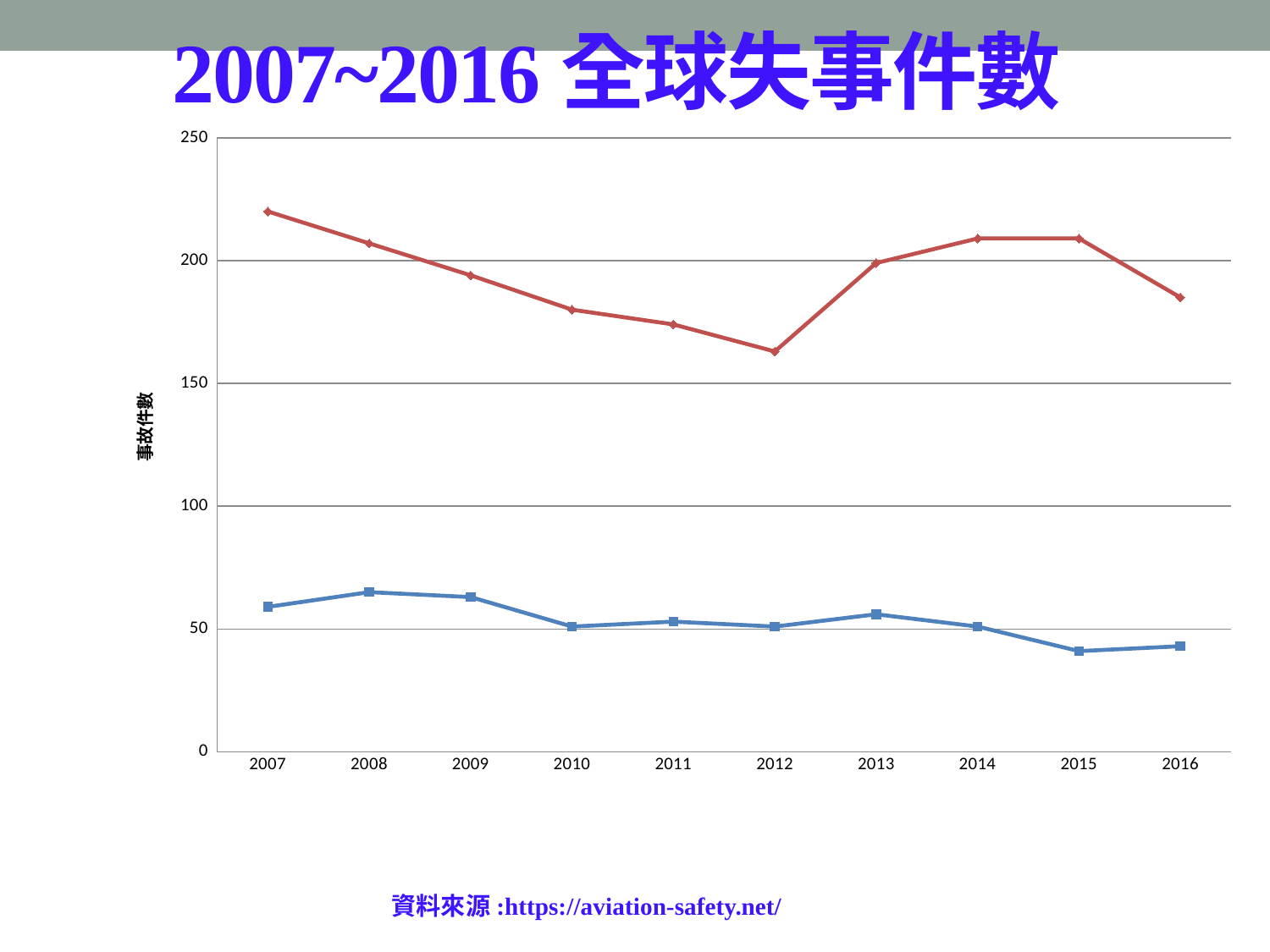

# 2007~2016全球失事件數

### Chart

| Category | 包含死亡件數 | 未包含死亡件數 |
|---|---|---|
| 2007 | 59.0 | 220.0 |
| 2008 | 65.0 | 207.0 |
| 2009 | 63.0 | 194.0 |
| 2010 | 51.0 | 180.0 |
| 2011 | 53.0 | 174.0 |
| 2012 | 51.0 | 163.0 |
| 2013 | 56.0 | 199.0 |
| 2014 | 51.0 | 209.0 |
| 2015 | 41.0 | 209.0 |
| 2016 | 43.0 | 185.0 |
資料來源:https://aviation-safety.net/